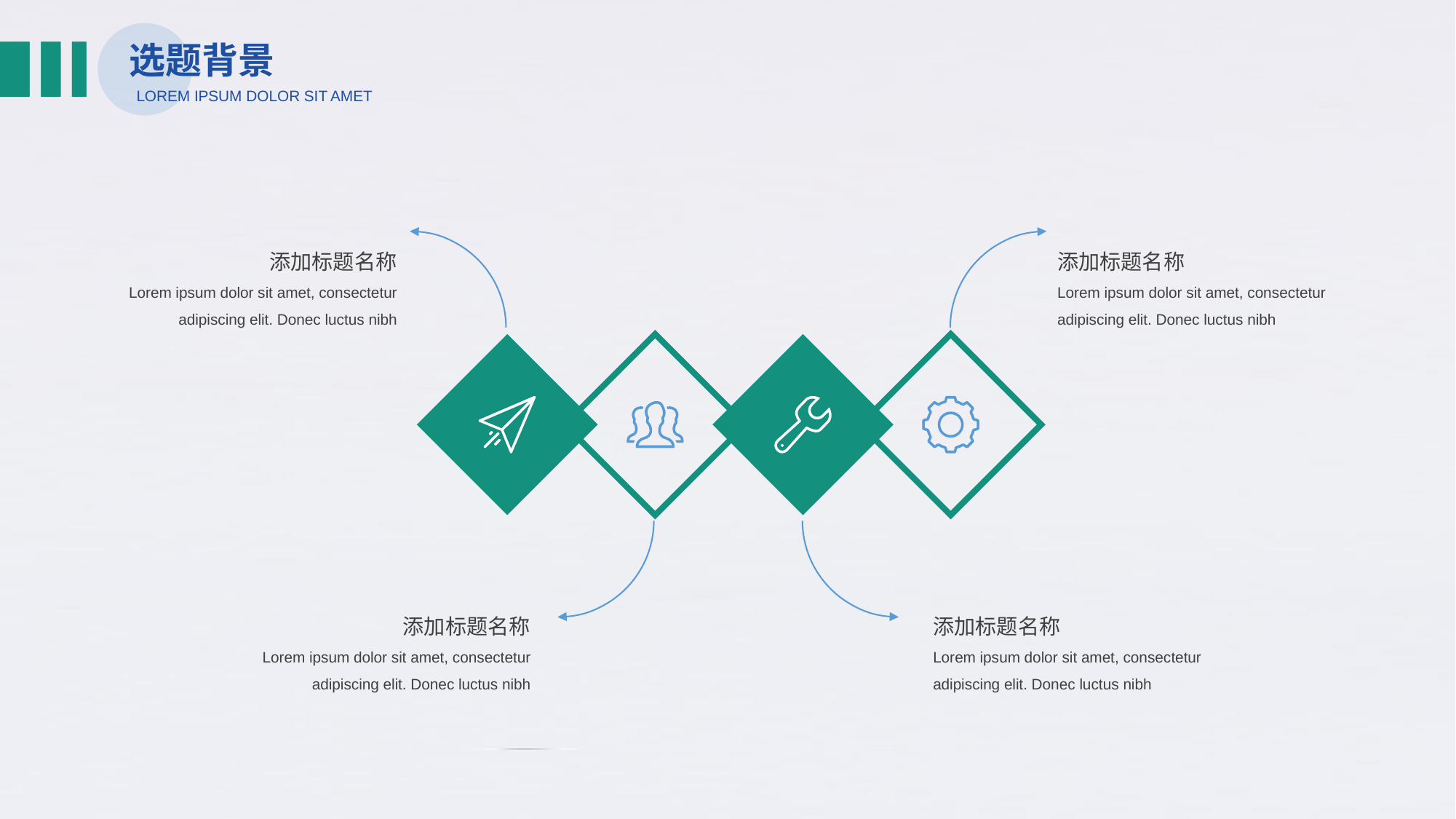

选题背景

LOREM IPSUM DOLOR SIT AMET
添加标题名称
Lorem ipsum dolor sit amet, consectetur adipiscing elit. Donec luctus nibh
添加标题名称
Lorem ipsum dolor sit amet, consectetur adipiscing elit. Donec luctus nibh

添加标题名称
Lorem ipsum dolor sit amet, consectetur adipiscing elit. Donec luctus nibh
添加标题名称
Lorem ipsum dolor sit amet, consectetur adipiscing elit. Donec luctus nibh